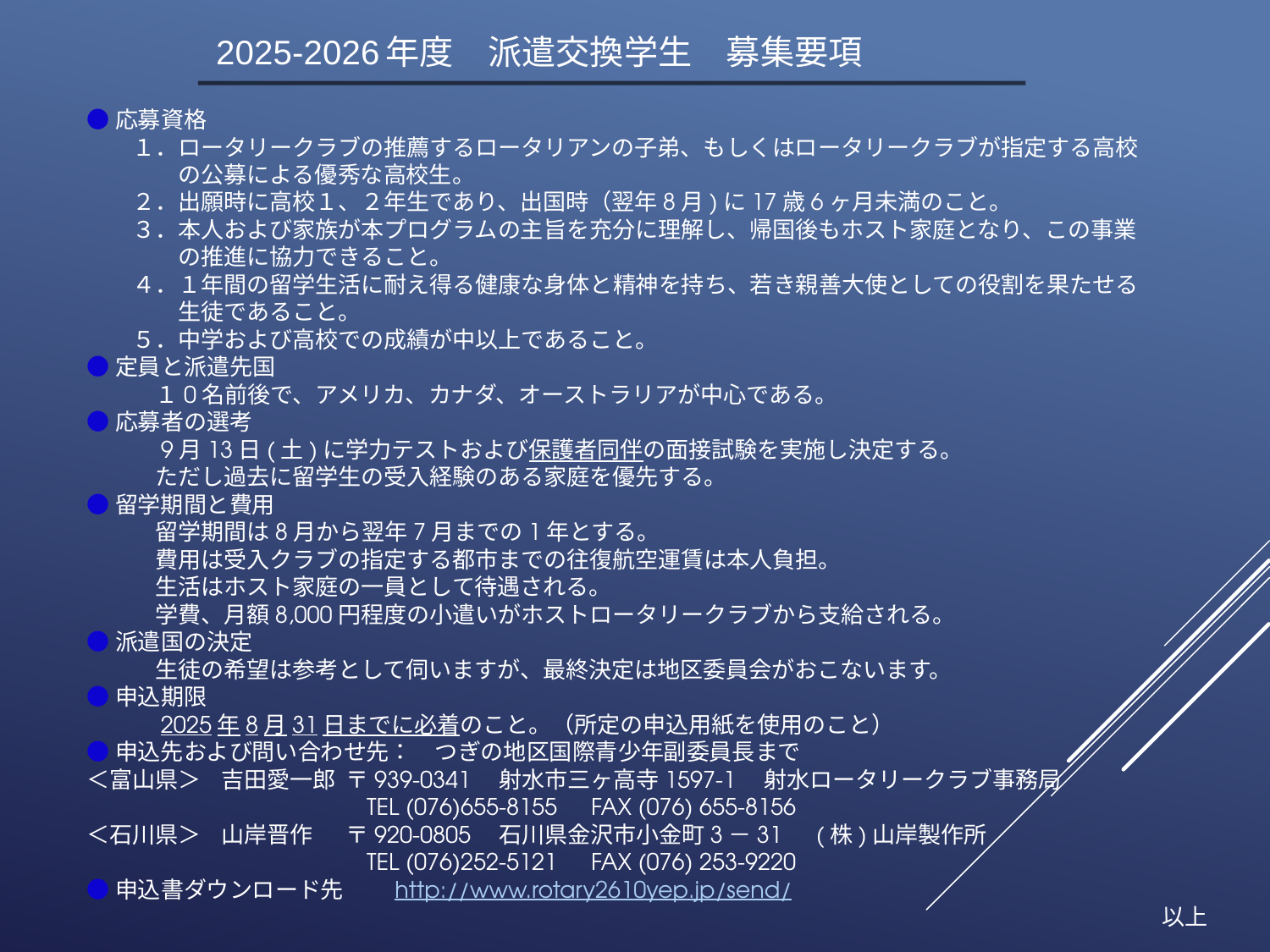

# 2025-2026年度　派遣交換学生　募集要項

●応募資格
　　１．ロータリークラブの推薦するロータリアンの子弟、もしくはロータリークラブが指定する高校
　　　　の公募による優秀な高校生。
　　２．出願時に高校１、２年生であり、出国時（翌年8月)に17歳6ヶ月未満のこと。
　　３．本人および家族が本プログラムの主旨を充分に理解し、帰国後もホスト家庭となり、この事業
　　　　の推進に協力できること。
　　４．１年間の留学生活に耐え得る健康な身体と精神を持ち、若き親善大使としての役割を果たせる
　　　　生徒であること。
　　５．中学および高校での成績が中以上であること。
●定員と派遣先国
　　　１0名前後で、アメリカ、カナダ、オーストラリアが中心である。
●応募者の選考
　　　9月13日(土)に学力テストおよび保護者同伴の面接試験を実施し決定する。
　　　ただし過去に留学生の受入経験のある家庭を優先する。
●留学期間と費用
　　　留学期間は8月から翌年7月までの1年とする。
　　　費用は受入クラブの指定する都市までの往復航空運賃は本人負担。
　　　生活はホスト家庭の一員として待遇される。
　　　学費、月額8,000円程度の小遣いがホストロータリークラブから支給される。
●派遣国の決定
　　　生徒の希望は参考として伺いますが、最終決定は地区委員会がおこないます。
●申込期限
　　　2025年8月31日までに必着のこと。（所定の申込用紙を使用のこと）
●申込先および問い合わせ先：　つぎの地区国際青少年副委員長まで
＜富山県＞    吉田愛一郎  〒939-0341　射水市三ヶ高寺1597-1　射水ロータリークラブ事務局
　　　　　　　　　　　　TEL (076)655-8155　FAX (076) 655-8156
＜石川県＞    山岸晋作　  〒920-0805　石川県金沢市小金町3－31　(株)山岸製作所
　　　　　　　　　　　　TEL (076)252-5121　FAX (076) 253-9220
●申込書ダウンロード先　　http://www.rotary2610yep.jp/send/
　　　　　　　　　　　　　　　　　　　　　　　　　　　　　　　　　　　　　　　　　　　　　　　以上